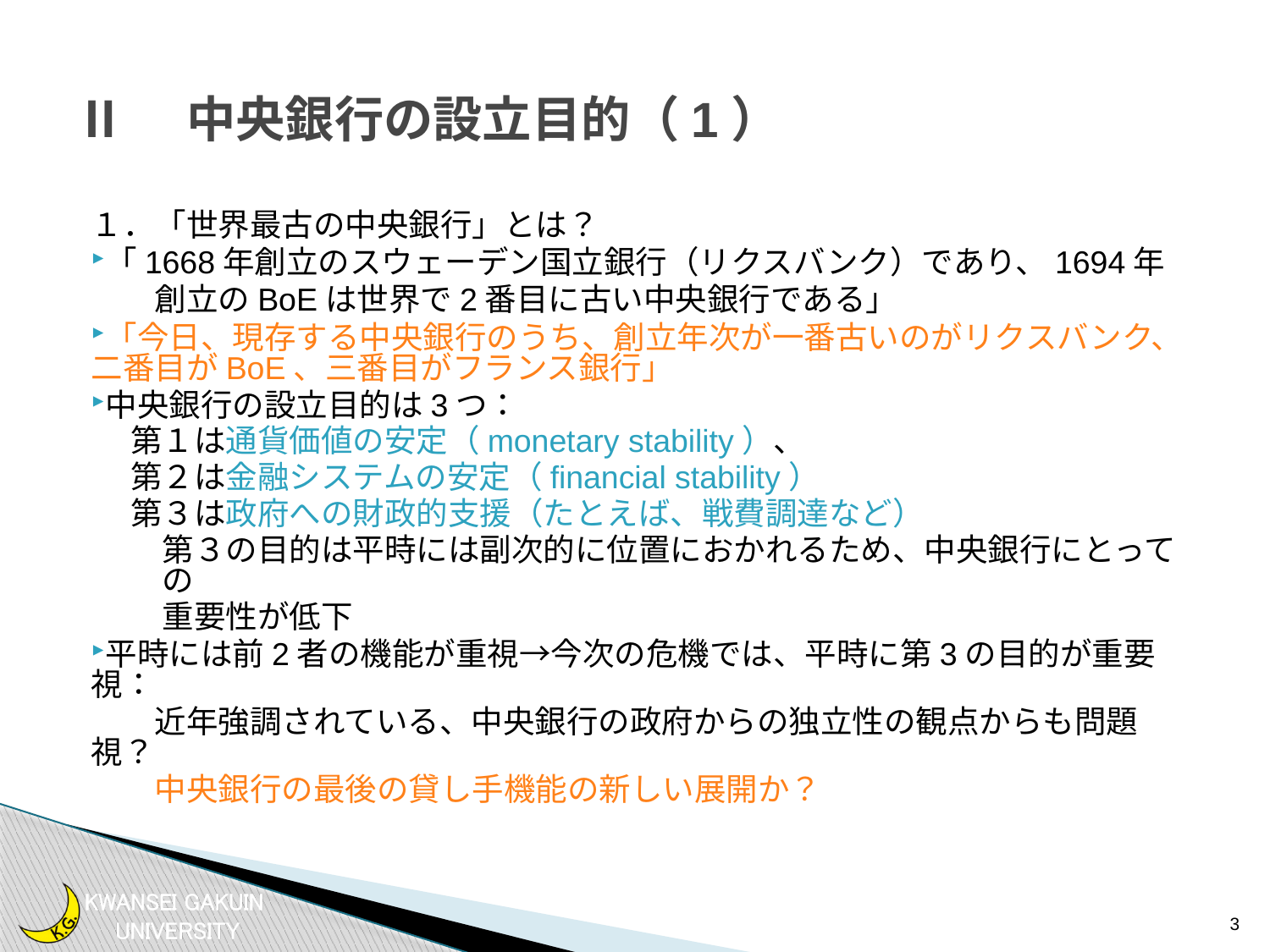

# Ⅱ　中央銀行の設立目的（1）
１．「世界最古の中央銀行」とは？
「1668年創立のスウェーデン国立銀行（リクスバンク）であり、1694年
　　創立のBoEは世界で2番目に古い中央銀行である」
「今日、現存する中央銀行のうち、創立年次が一番古いのがリクスバンク、二番目がBoE、三番目がフランス銀行」
中央銀行の設立目的は3つ：
第１は通貨価値の安定（monetary stability）、
第２は金融システムの安定（financial stability）
第３は政府への財政的支援（たとえば、戦費調達など）
　第３の目的は平時には副次的に位置におかれるため、中央銀行にとっての
　重要性が低下
平時には前2者の機能が重視→今次の危機では、平時に第3の目的が重要視：
　　近年強調されている、中央銀行の政府からの独立性の観点からも問題視？
　　中央銀行の最後の貸し手機能の新しい展開か？
3